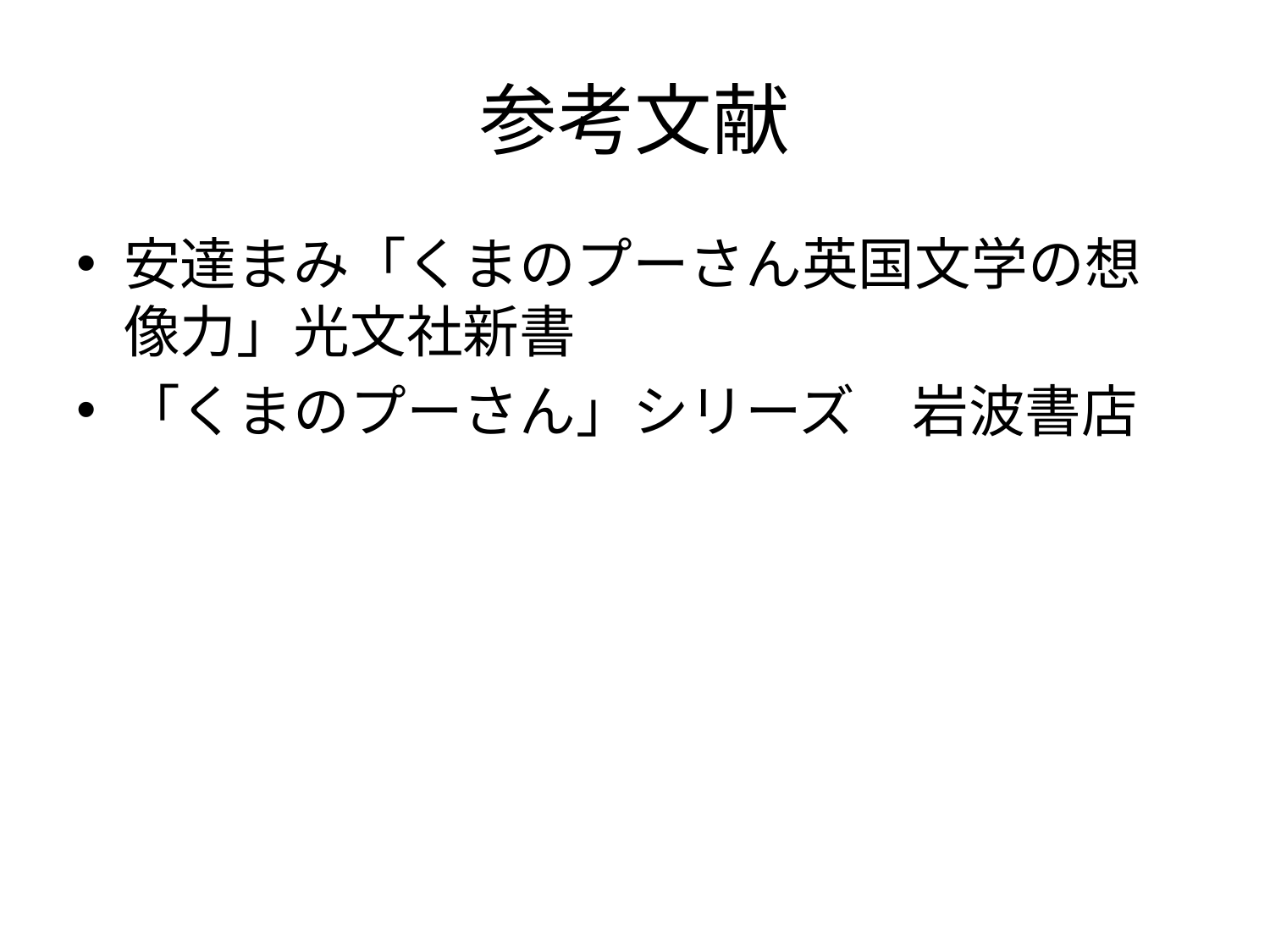

# 参考文献
安達まみ「くまのプーさん英国文学の想像力」光文社新書
「くまのプーさん」シリーズ　岩波書店